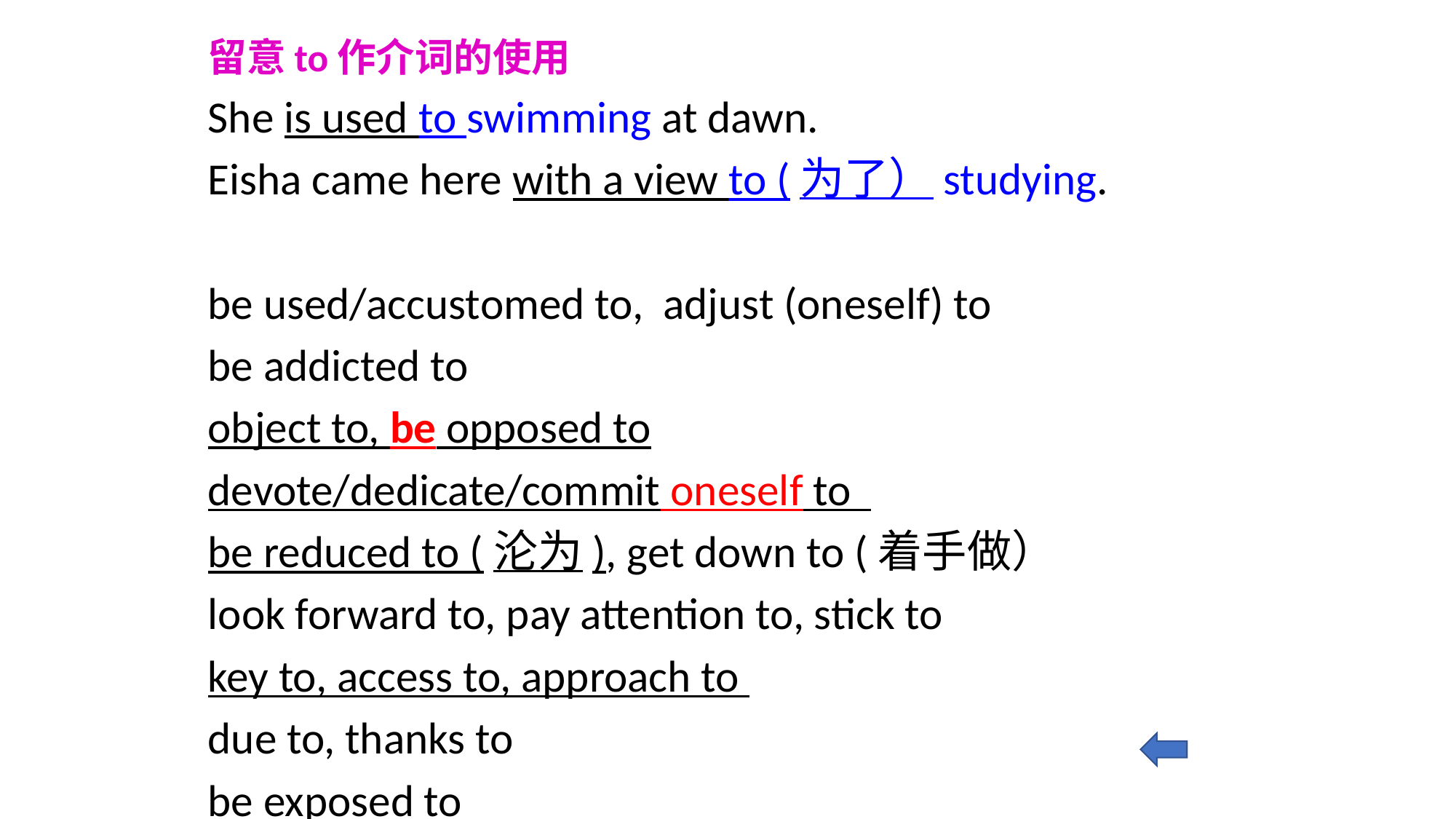

留意to作介词的使用
She is used to swimming at dawn.
Eisha came here with a view to (为了）studying.

be used/accustomed to,  adjust (oneself) to
be addicted to
object to, be opposed to
devote/dedicate/commit oneself to
be reduced to (沦为), get down to (着手做）
look forward to, pay attention to, stick to
key to, access to, approach to
due to, thanks to
be exposed to